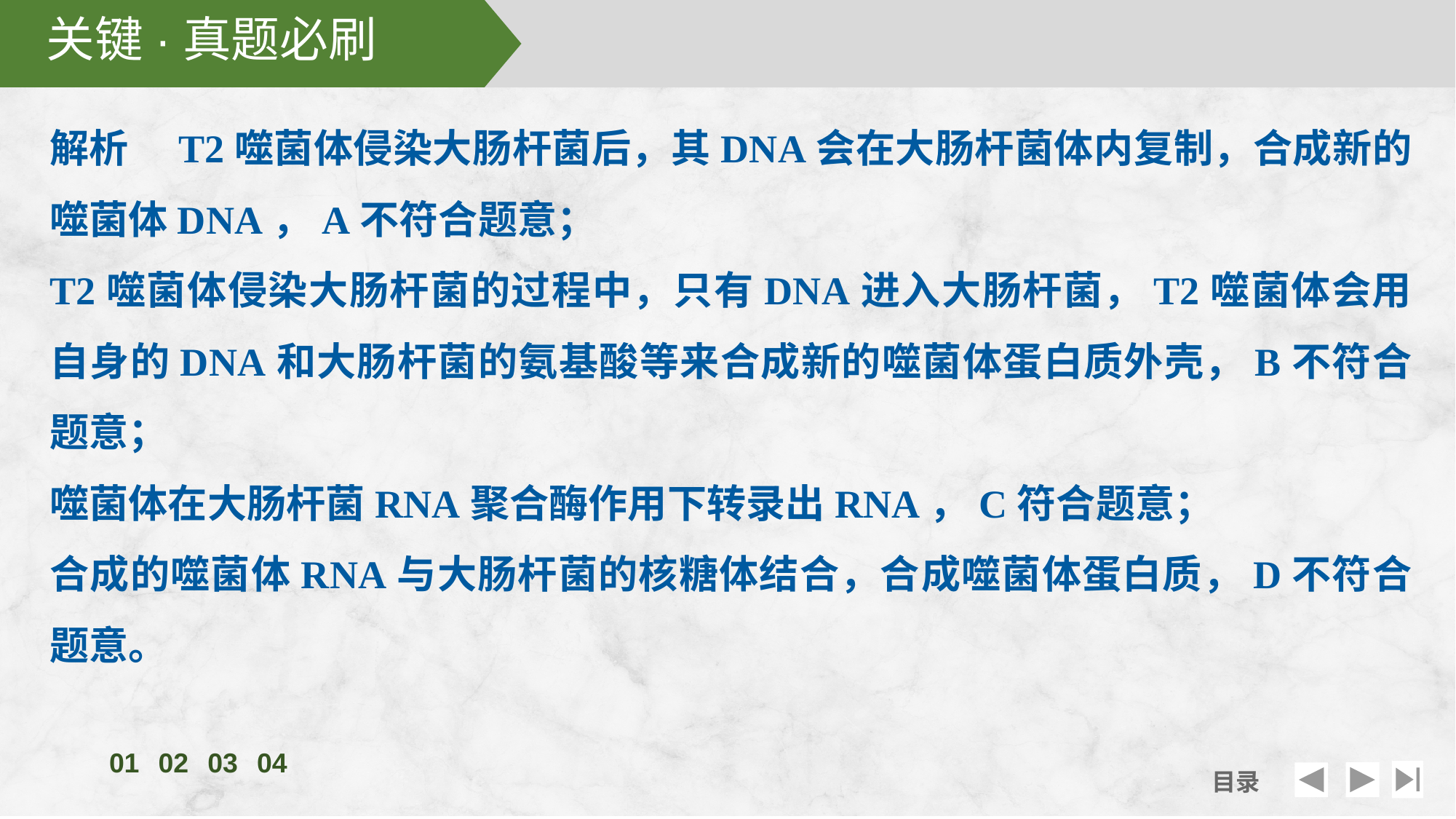

解析　T2噬菌体侵染大肠杆菌后，其DNA会在大肠杆菌体内复制，合成新的噬菌体DNA，A不符合题意；
T2噬菌体侵染大肠杆菌的过程中，只有DNA进入大肠杆菌，T2噬菌体会用自身的DNA和大肠杆菌的氨基酸等来合成新的噬菌体蛋白质外壳，B不符合题意；
噬菌体在大肠杆菌RNA聚合酶作用下转录出RNA，C符合题意；
合成的噬菌体RNA与大肠杆菌的核糖体结合，合成噬菌体蛋白质，D不符合题意。